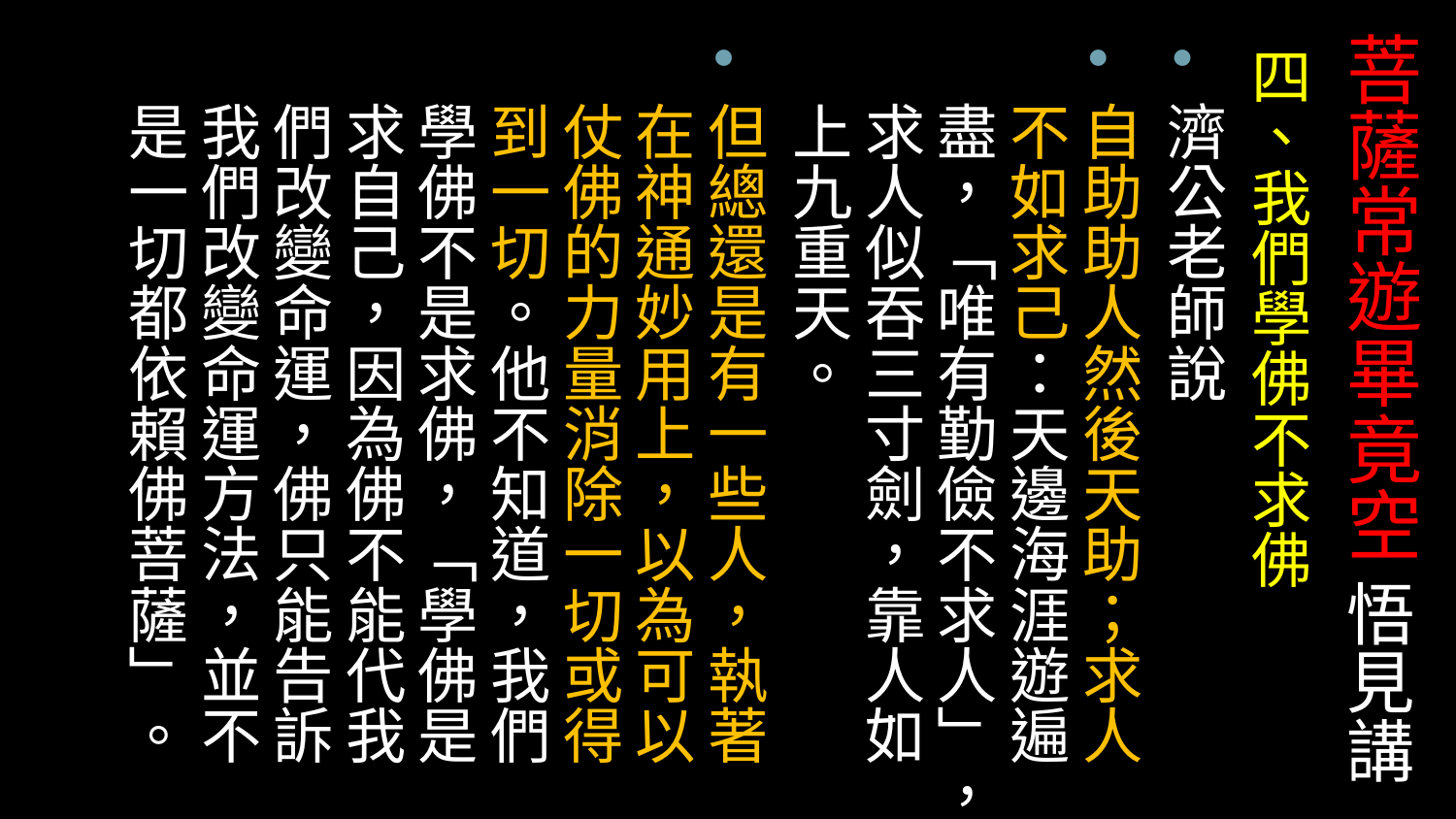

# 菩薩常遊畢竟空 悟見講
四、我們學佛不求佛
濟公老師說
自助助人然後天助；求人不如求己：天邊海涯遊遍盡，「唯有勤儉不求人」，求人似吞三寸劍，靠人如上九重天。
但總還是有一些人，執著在神通妙用上，以為可以仗佛的力量消除一切或得到一切。他不知道，我們學佛不是求佛，「學佛是求自己，因為佛不能代我們改變命運，佛只能告訴我們改變命運方法，並不是一切都依賴佛菩薩」。